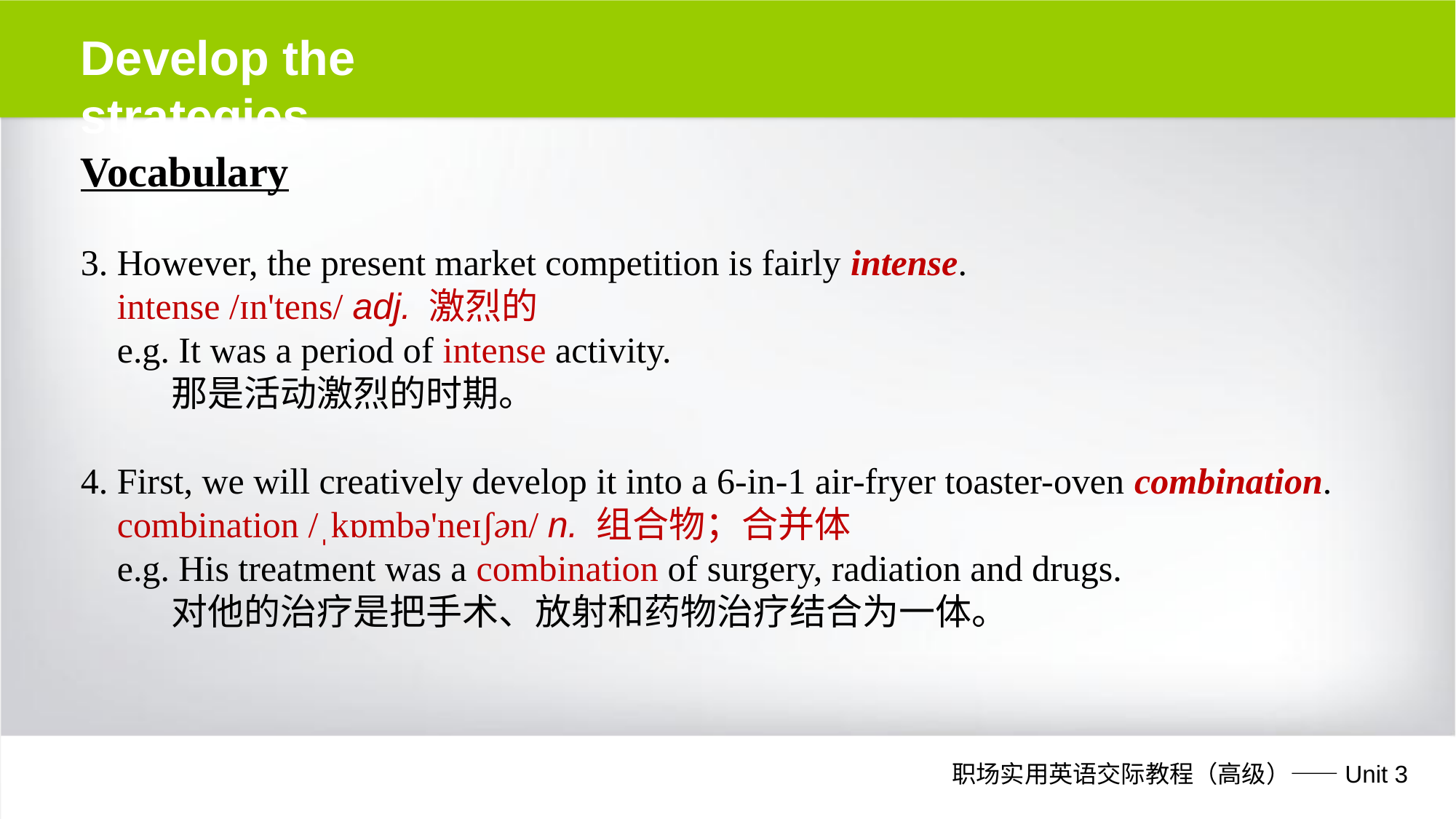

Develop the strategies
Vocabulary

3. However, the present market competition is fairly intense.
    intense /ɪn'tens/ adj. 激烈的
    e.g. It was a period of intense activity.
          那是活动激烈的时期。

4. First, we will creatively develop it into a 6-in-1 air-fryer toaster-oven combination.
    combination /ˌkɒmbə'neɪʃən/ n. 组合物；合并体
    e.g. His treatment was a combination of surgery, radiation and drugs.
          对他的治疗是把手术、放射和药物治疗结合为一体。

职场实用英语交际教程（高级）——Unit 3